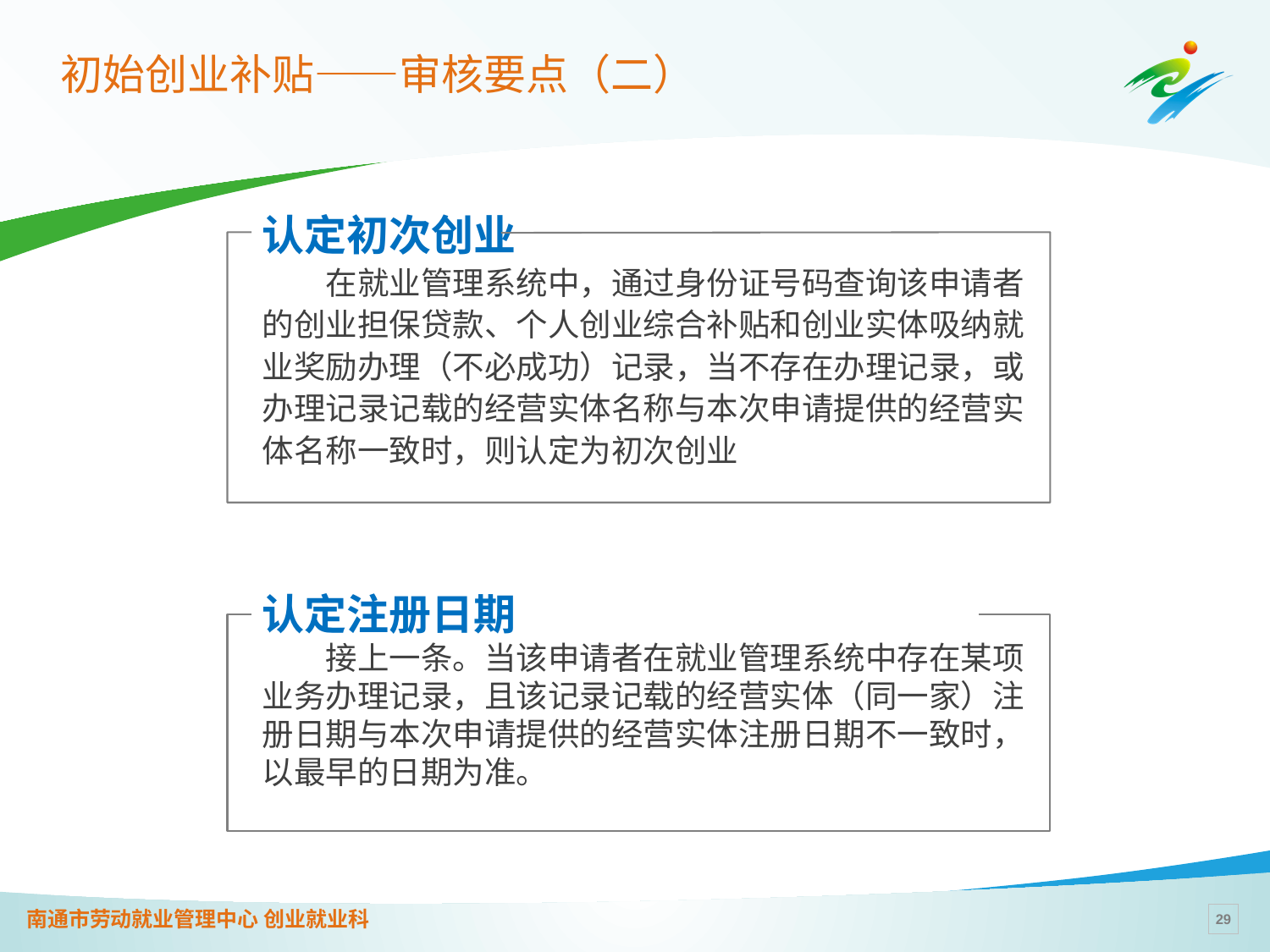

# 初始创业补贴——审核要点（二）
认定初次创业
　　在就业管理系统中，通过身份证号码查询该申请者的创业担保贷款、个人创业综合补贴和创业实体吸纳就业奖励办理（不必成功）记录，当不存在办理记录，或办理记录记载的经营实体名称与本次申请提供的经营实体名称一致时，则认定为初次创业

认定注册日期
　　接上一条。当该申请者在就业管理系统中存在某项业务办理记录，且该记录记载的经营实体（同一家）注册日期与本次申请提供的经营实体注册日期不一致时，以最早的日期为准。